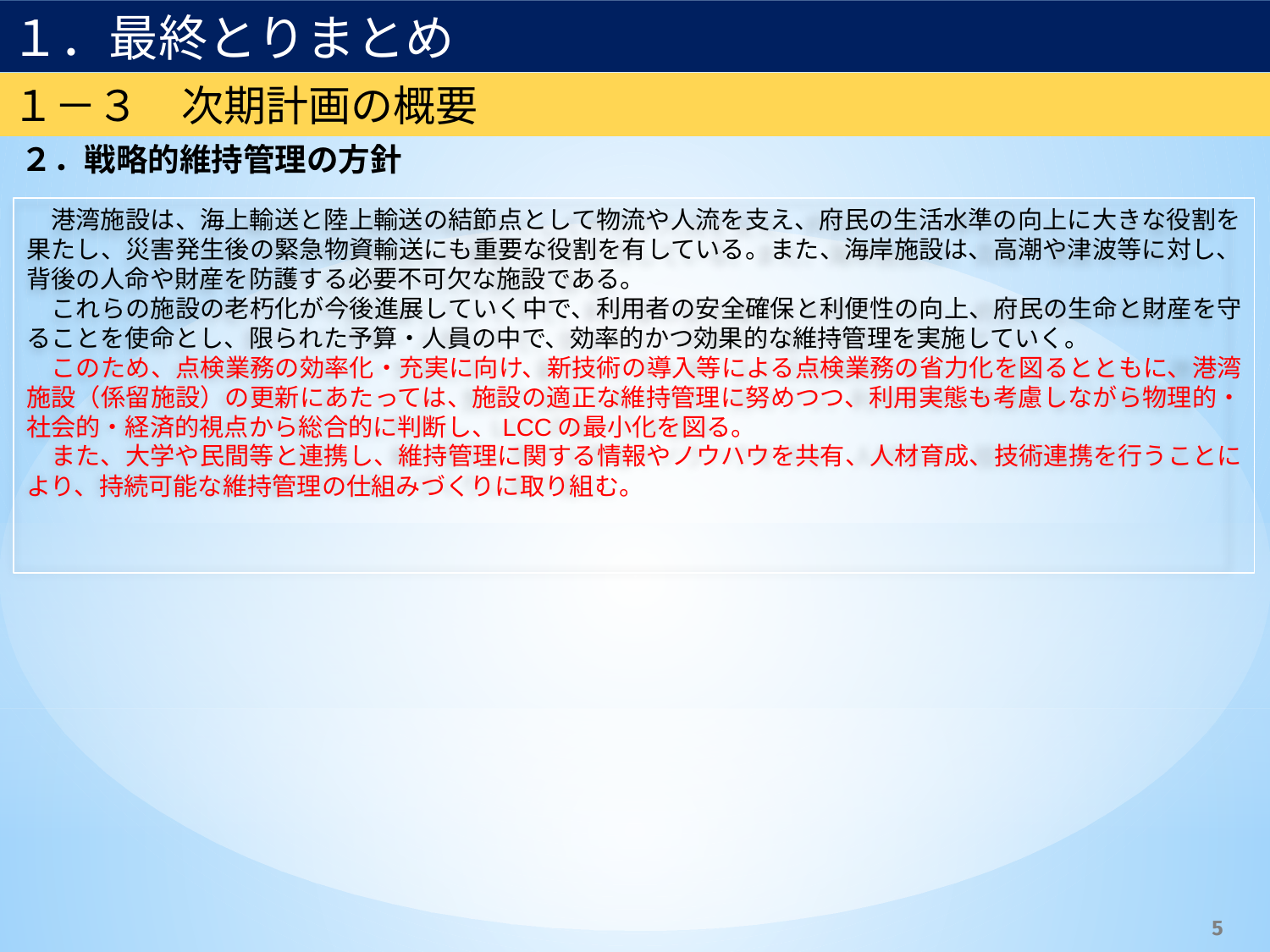

１．最終とりまとめ
１－３　次期計画の概要
２．戦略的維持管理の方針
　港湾施設は、海上輸送と陸上輸送の結節点として物流や人流を支え、府民の生活水準の向上に大きな役割を果たし、災害発生後の緊急物資輸送にも重要な役割を有している。また、海岸施設は、高潮や津波等に対し、背後の人命や財産を防護する必要不可欠な施設である。
　これらの施設の老朽化が今後進展していく中で、利用者の安全確保と利便性の向上、府民の生命と財産を守ることを使命とし、限られた予算・人員の中で、効率的かつ効果的な維持管理を実施していく。
　このため、点検業務の効率化・充実に向け、新技術の導入等による点検業務の省力化を図るとともに、港湾施設（係留施設）の更新にあたっては、施設の適正な維持管理に努めつつ、利用実態も考慮しながら物理的・社会的・経済的視点から総合的に判断し、LCCの最小化を図る。
　また、大学や民間等と連携し、維持管理に関する情報やノウハウを共有、人材育成、技術連携を行うことにより、持続可能な維持管理の仕組みづくりに取り組む。
5